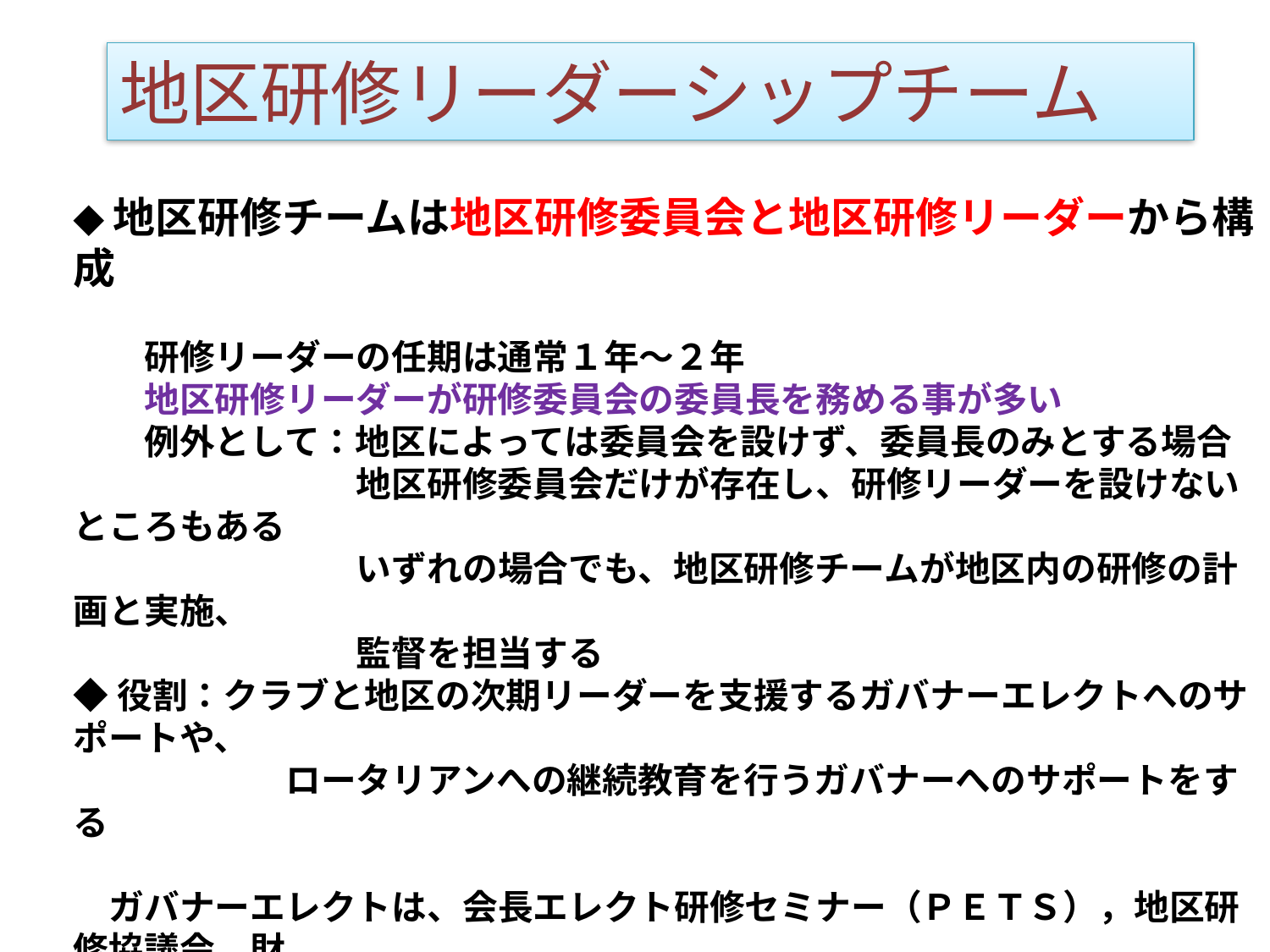

地区研修リーダーシップチーム
◆地区研修チームは地区研修委員会と地区研修リーダーから構成

　　研修リーダーの任期は通常１年～２年
　　地区研修リーダーが研修委員会の委員長を務める事が多い
　　例外として：地区によっては委員会を設けず、委員長のみとする場合
　　　　　　　　地区研修委員会だけが存在し、研修リーダーを設けないところもある
　　　　　　　　いずれの場合でも、地区研修チームが地区内の研修の計画と実施、
　　　　　　　　監督を担当する
◆役割：クラブと地区の次期リーダーを支援するガバナーエレクトへのサポートや、
　　　　　　ロータリアンへの継続教育を行うガバナーへのサポートをする

　ガバナーエレクトは、会長エレクト研修セミナー（ＰＥＴＳ），地区研修協議会、財
　団・補助金管理セミナー、米山記念奨学会研修、地区チーム研修セミナーを招
　集する一方、ガバナーは地区指導者育成セミナー、や必要に応じて指導者育成
　プログラムを招集